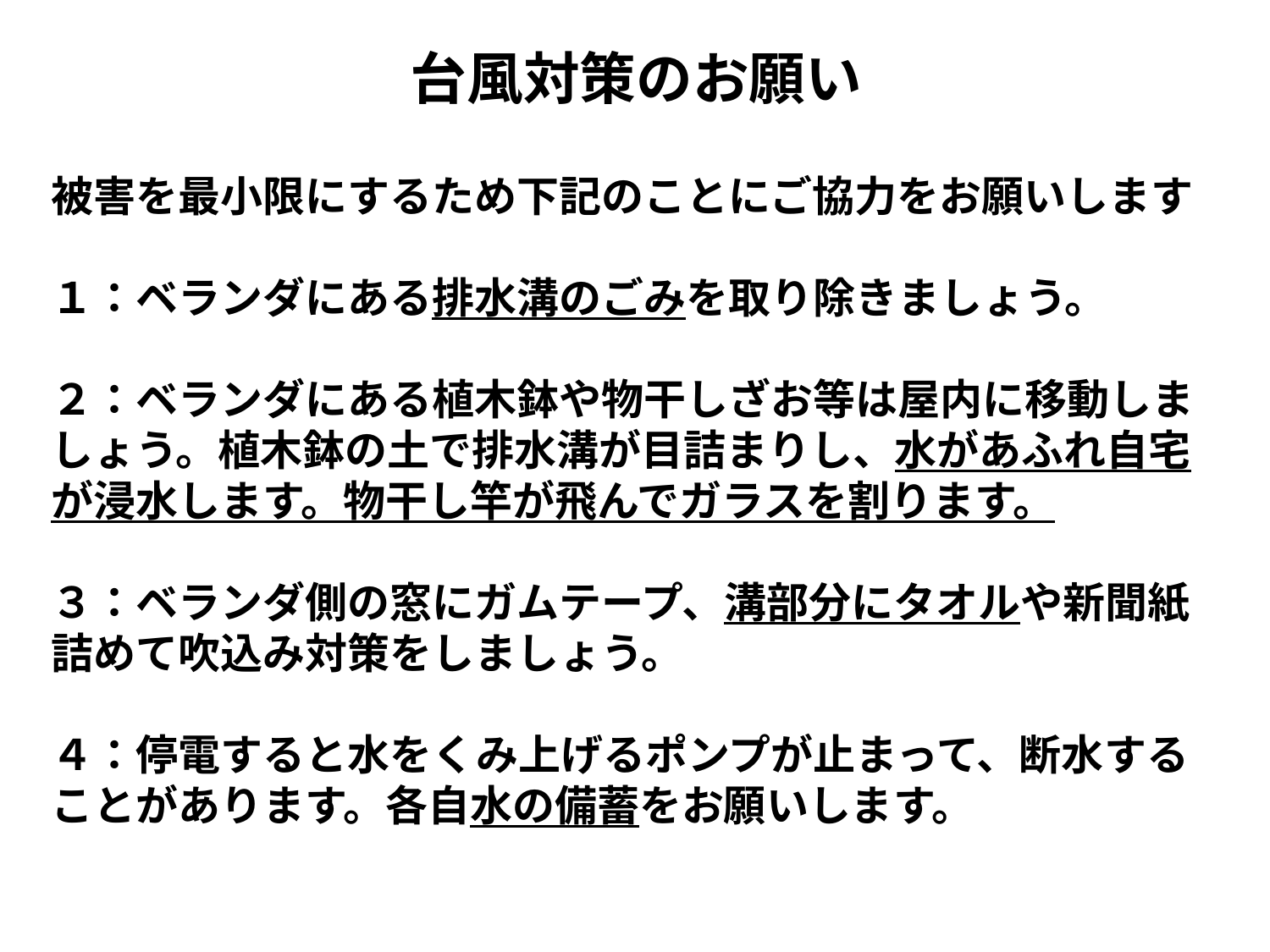

台風対策のお願い

被害を最小限にするため下記のことにご協力をお願いします

１：ベランダにある排水溝のごみを取り除きましょう。

２：ベランダにある植木鉢や物干しざお等は屋内に移動しましょう。植木鉢の土で排水溝が目詰まりし、水があふれ自宅が浸水します。物干し竿が飛んでガラスを割ります。

３：ベランダ側の窓にガムテープ、溝部分にタオルや新聞紙詰めて吹込み対策をしましょう。

４：停電すると水をくみ上げるポンプが止まって、断水することがあります。各自水の備蓄をお願いします。